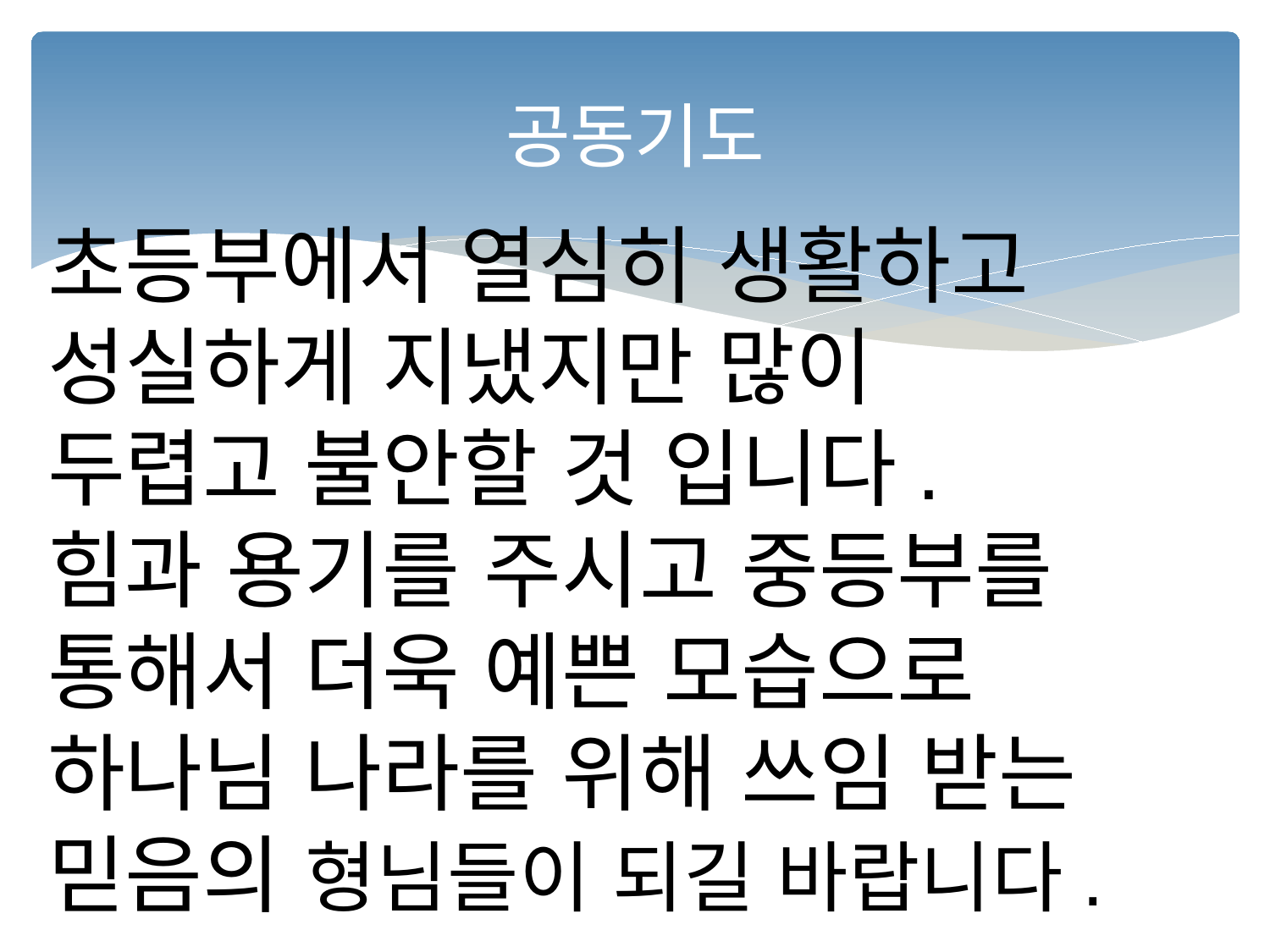

# 공동기도

초등부에서 열심히 생활하고
성실하게 지냈지만 많이
두렵고 불안할 것 입니다.
힘과 용기를 주시고 중등부를
통해서 더욱 예쁜 모습으로
하나님 나라를 위해 쓰임 받는
믿음의 형님들이 되길 바랍니다.